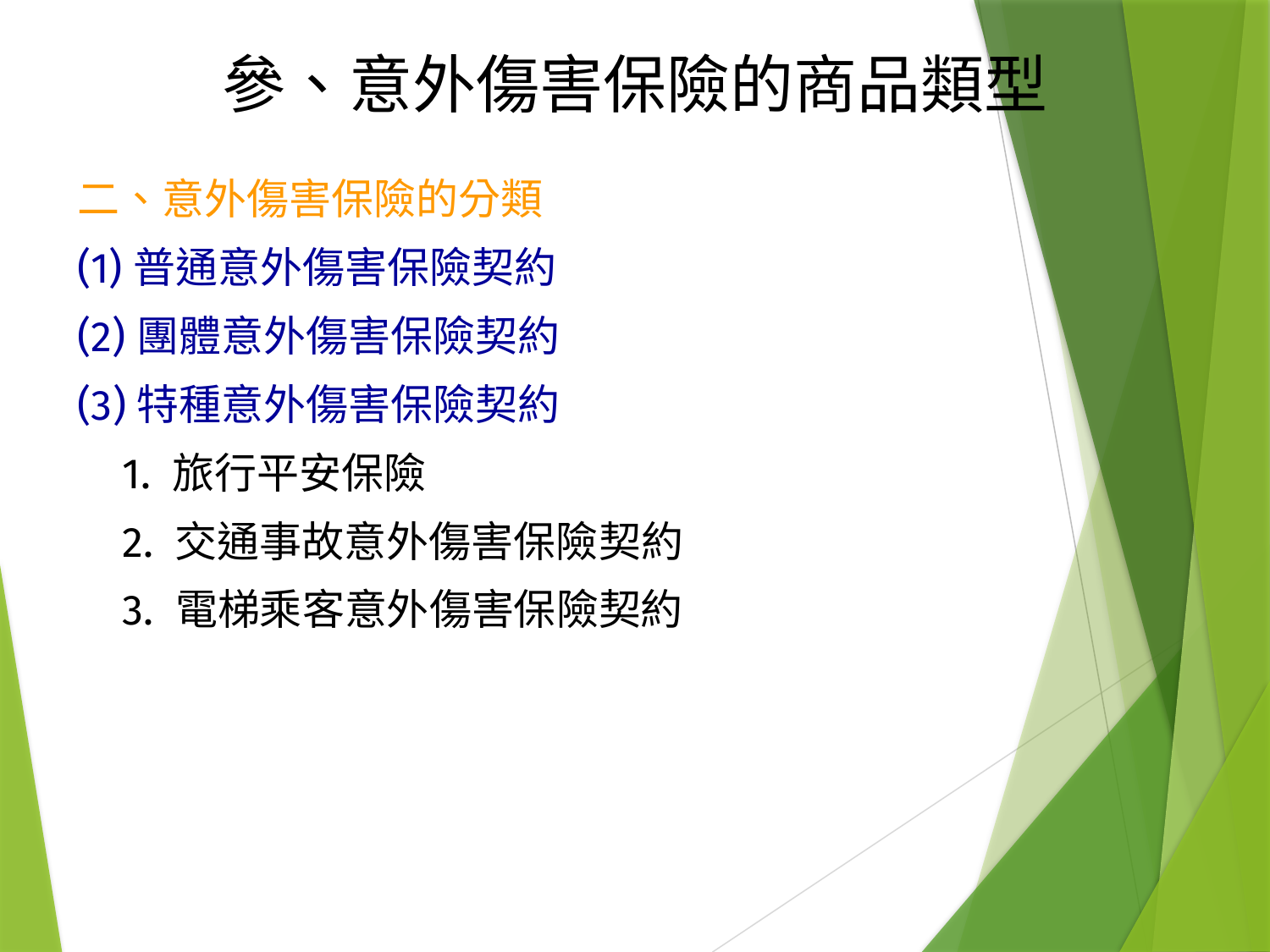

參、意外傷害保險的商品類型
二、意外傷害保險的分類
(1)普通意外傷害保險契約
(2)團體意外傷害保險契約
(3)特種意外傷害保險契約
    1. 旅行平安保險
    2. 交通事故意外傷害保險契約
    3. 電梯乘客意外傷害保險契約